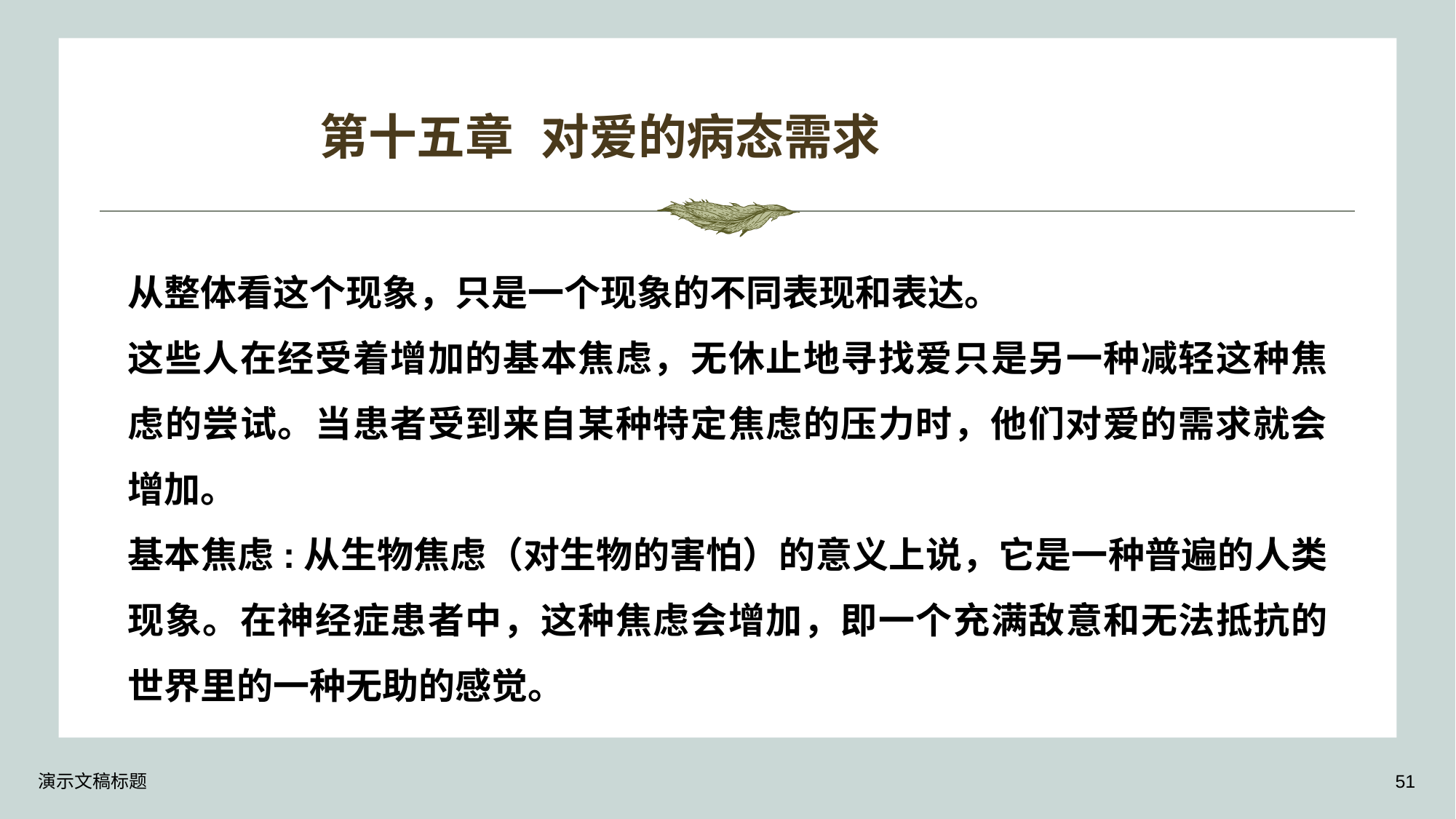

# 第十五章  对爱的病态需求
从整体看这个现象，只是一个现象的不同表现和表达。
这些人在经受着增加的基本焦虑，无休止地寻找爱只是另一种减轻这种焦虑的尝试。当患者受到来自某种特定焦虑的压力时，他们对爱的需求就会增加。
基本焦虑:从生物焦虑（对生物的害怕）的意义上说，它是一种普遍的人类现象。在神经症患者中，这种焦虑会增加，即一个充满敌意和无法抵抗的世界里的一种无助的感觉。
演示文稿标题
51